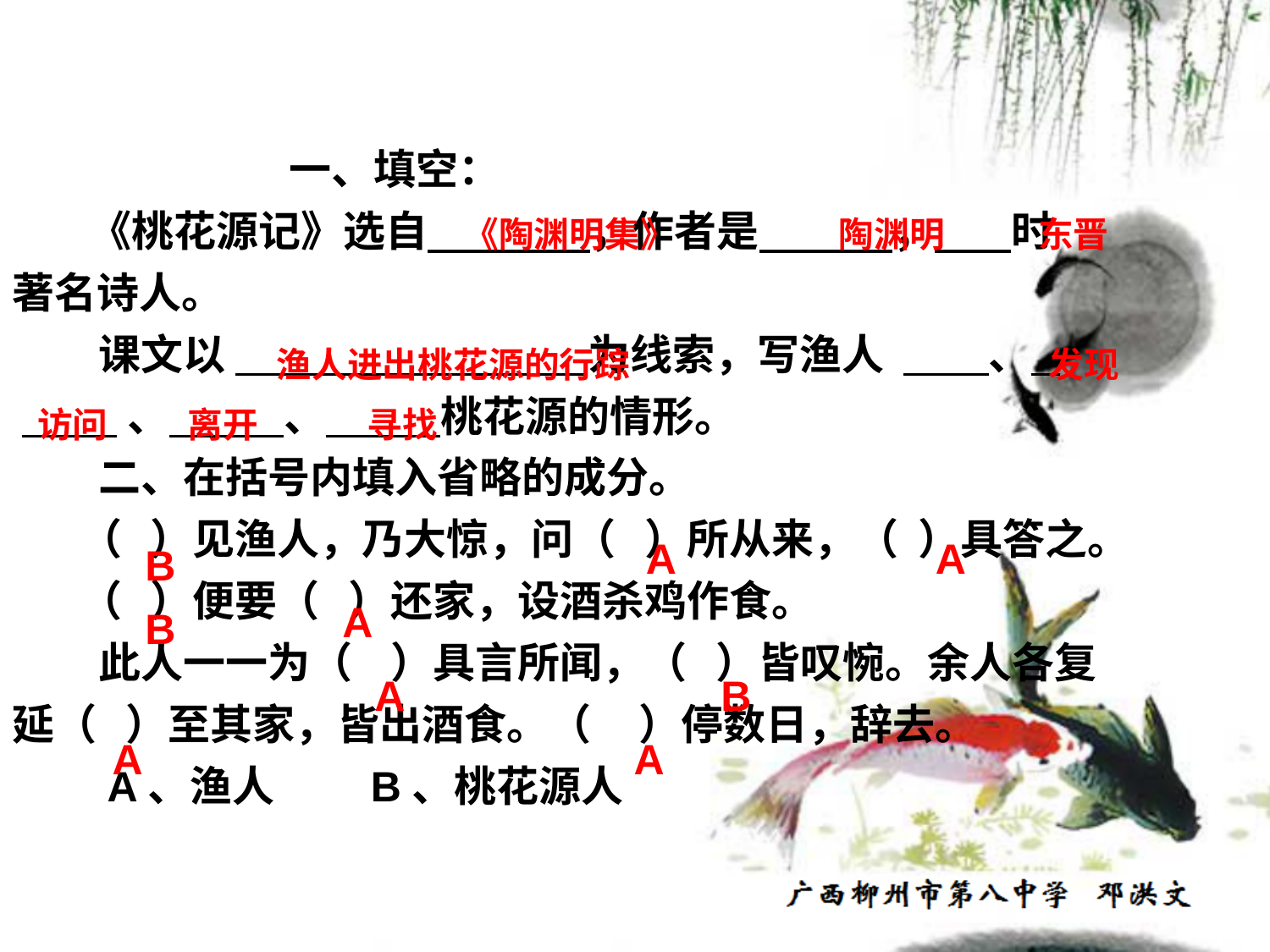

一、填空：
       《桃花源记》选自                 ，作者是              ，        时
著名诗人。
        课文以                                      为线索，写渔人           、
           、            、            桃花源的情形。
        二、在括号内填入省略的成分。
      （   ）见渔人，乃大惊，问（   ）所从来，（  ）具答之。
      （   ）便要（   ）还家，设酒杀鸡作食。
        此人一一为（    ）具言所闻，（   ）皆叹惋。余人各复
延（   ）至其家，皆出酒食。（     ）停数日，辞去。
        A、渔人         B、桃花源人
《陶渊明集》
陶渊明
东晋
渔人进出桃花源的行踪
发现
访问
离开
寻找
A
A
B
A
B
A
B
A
A